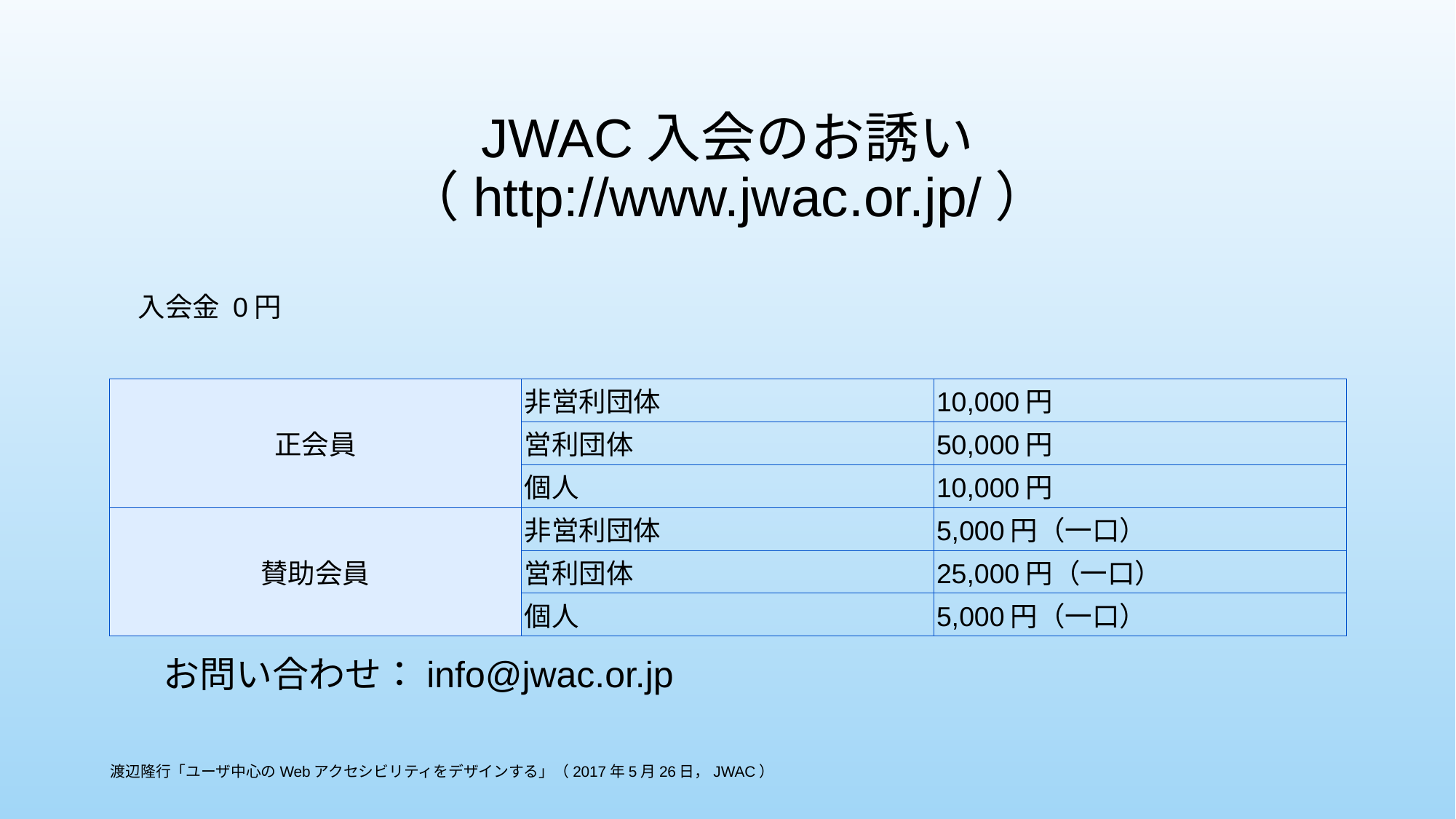

# JWAC入会のお誘い （http://www.jwac.or.jp/）
38
入会金 0円
| 正会員 | 非営利団体 | 10,000円 |
| --- | --- | --- |
|  | 営利団体 | 50,000円 |
|  | 個人 | 10,000円 |
| 賛助会員 | 非営利団体 | 5,000円（一口） |
|  | 営利団体 | 25,000円（一口） |
|  | 個人 | 5,000円（一口） |
お問い合わせ：info@jwac.or.jp
渡辺隆行「ユーザ中心のWebアクセシビリティをデザインする」（2017年5月26日，JWAC）